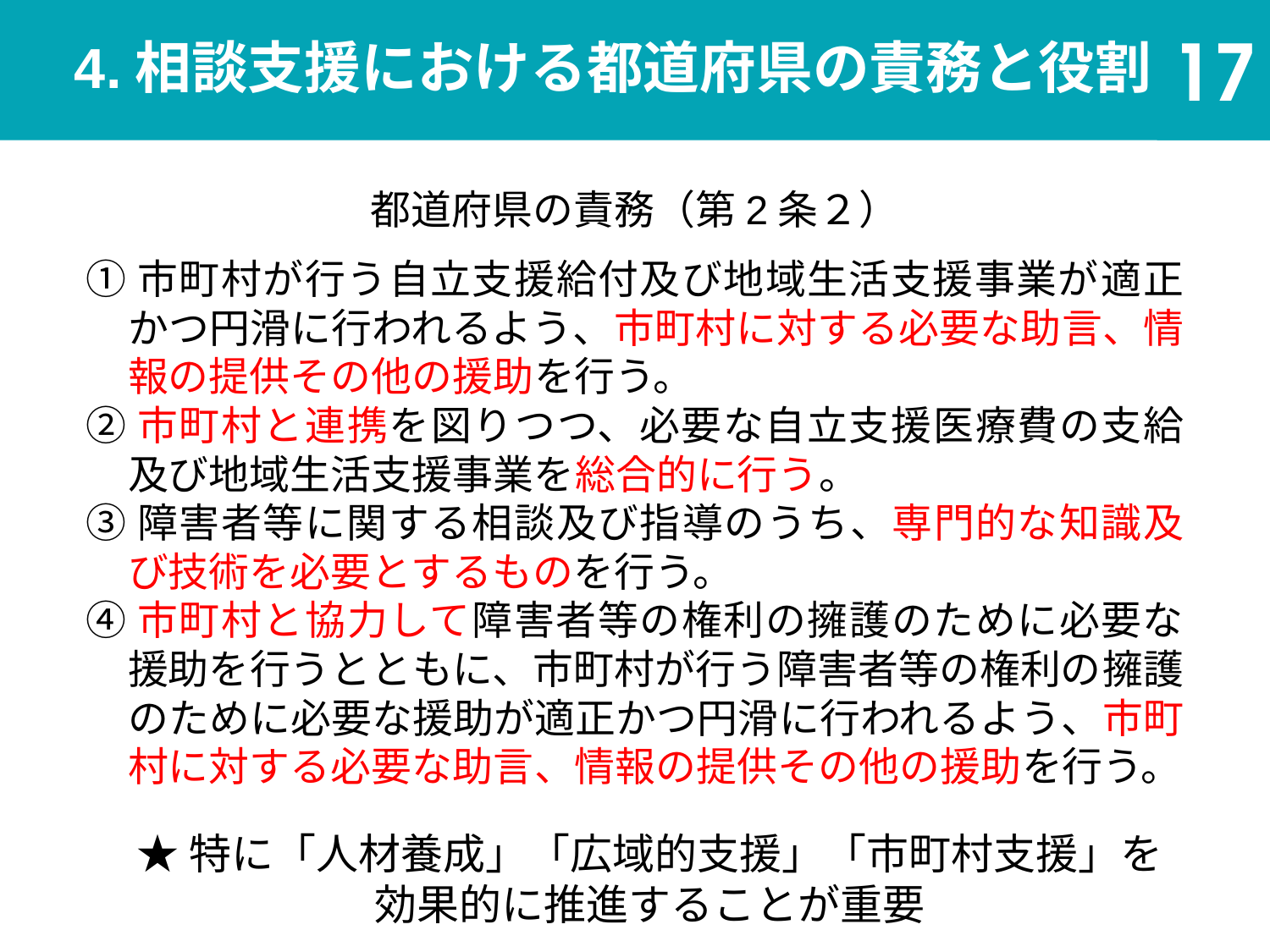

17
# 4.相談支援における都道府県の責務と役割
都道府県の責務（第2条２）
①市町村が行う自立支援給付及び地域生活支援事業が適正かつ円滑に行われるよう、市町村に対する必要な助言、情報の提供その他の援助を行う。
②市町村と連携を図りつつ、必要な自立支援医療費の支給及び地域生活支援事業を総合的に行う。
③障害者等に関する相談及び指導のうち、専門的な知識及び技術を必要とするものを行う。
④市町村と協力して障害者等の権利の擁護のために必要な援助を行うとともに、市町村が行う障害者等の権利の擁護のために必要な援助が適正かつ円滑に行われるよう、市町村に対する必要な助言、情報の提供その他の援助を行う。
★特に「人材養成」「広域的支援」「市町村支援」を
効果的に推進することが重要